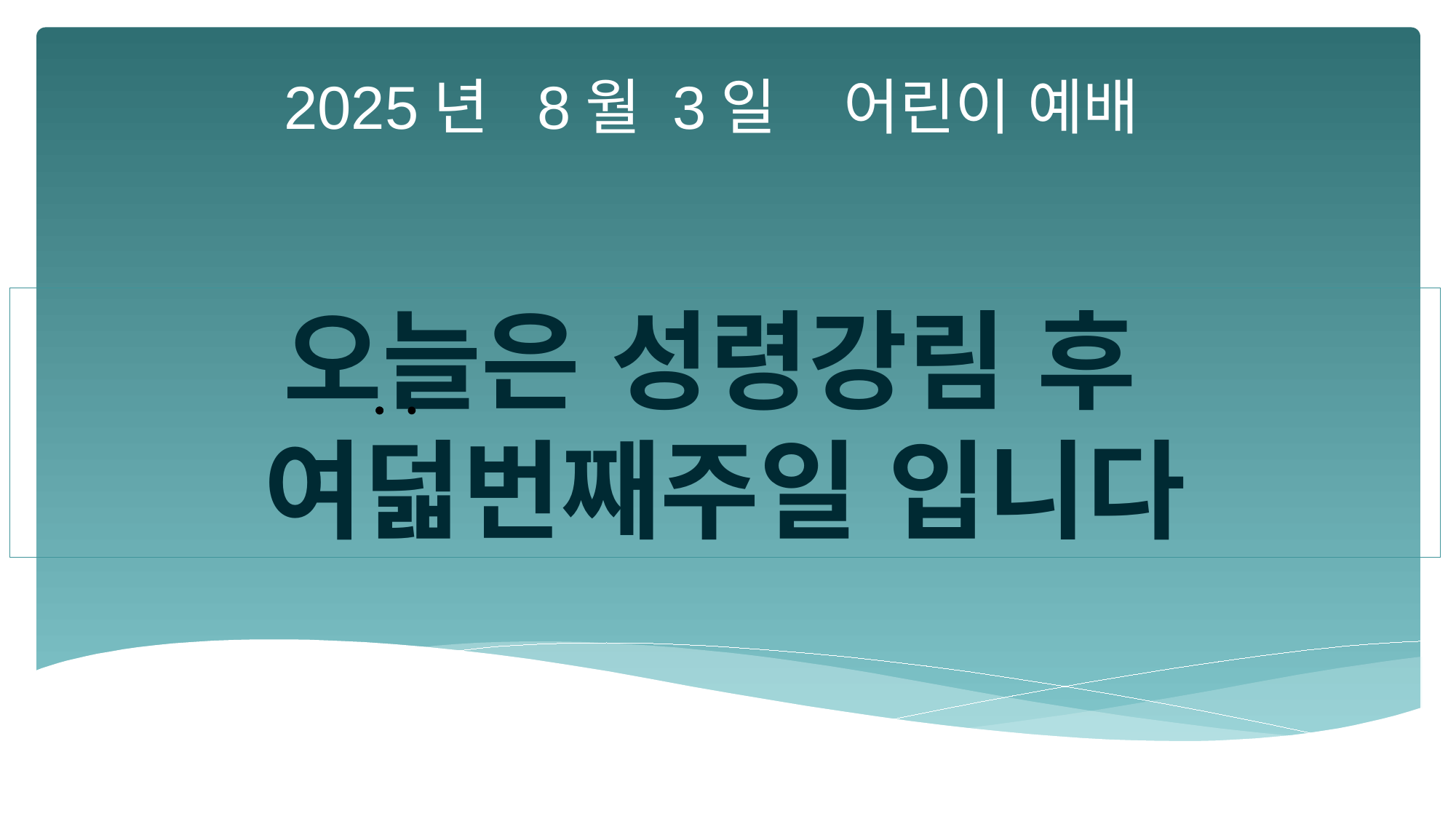

2025년  8월 3일    어린이 예배
오늘은 성령강림 후
여덟번째주일 입니다
•
•
•